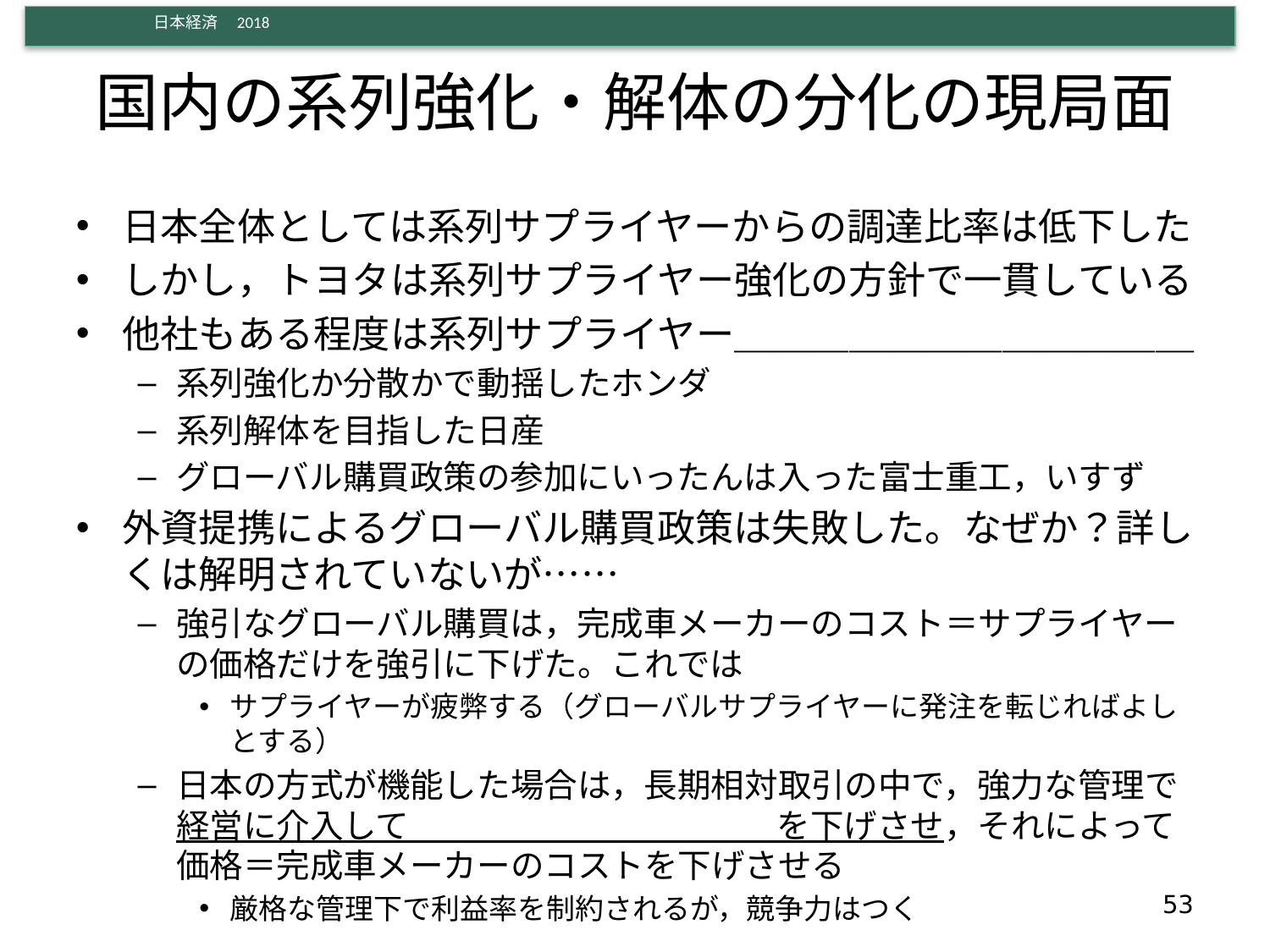

# 国内の系列強化・解体の分化の現局面
日本全体としては系列サプライヤーからの調達比率は低下した
しかし，トヨタは系列サプライヤー強化の方針で一貫している
他社もある程度は系列サプライヤー＿＿＿＿＿＿＿＿＿＿＿＿
系列強化か分散かで動揺したホンダ
系列解体を目指した日産
グローバル購買政策の参加にいったんは入った富士重工，いすず
外資提携によるグローバル購買政策は失敗した。なぜか？詳しくは解明されていないが……
強引なグローバル購買は，完成車メーカーのコスト＝サプライヤーの価格だけを強引に下げた。これでは
サプライヤーが疲弊する（グローバルサプライヤーに発注を転じればよしとする）
日本の方式が機能した場合は，長期相対取引の中で，強力な管理で経営に介入して＿＿＿＿＿＿＿＿＿＿＿を下げさせ，それによって価格＝完成車メーカーのコストを下げさせる
厳格な管理下で利益率を制約されるが，競争力はつく
53